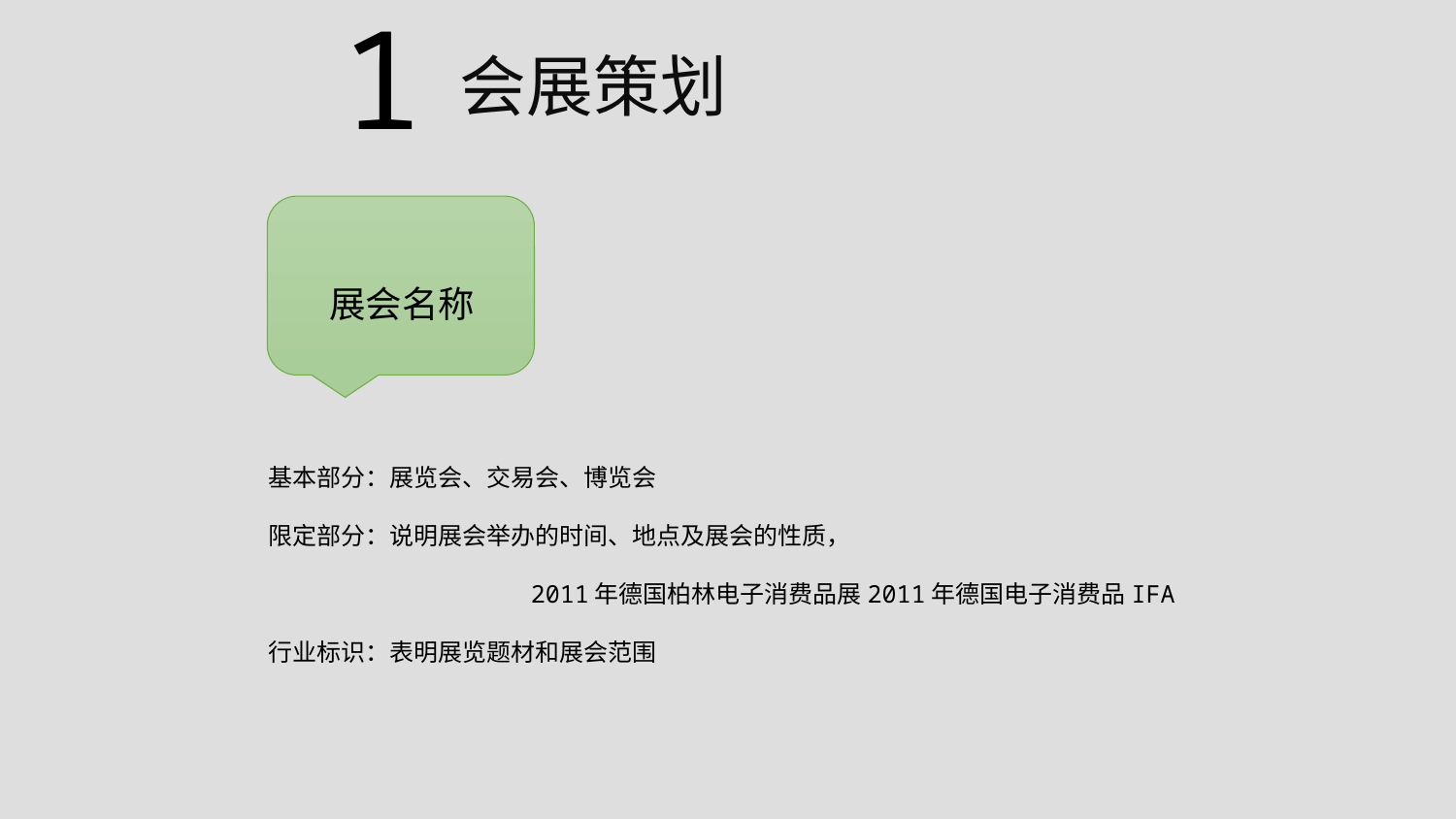

1
会展策划

展会名称
基本部分：展览会、交易会、博览会
限定部分：说明展会举办的时间、地点及展会的性质，
                  2011年德国柏林电子消费品展2011年德国电子消费品IFA
行业标识：表明展览题材和展会范围